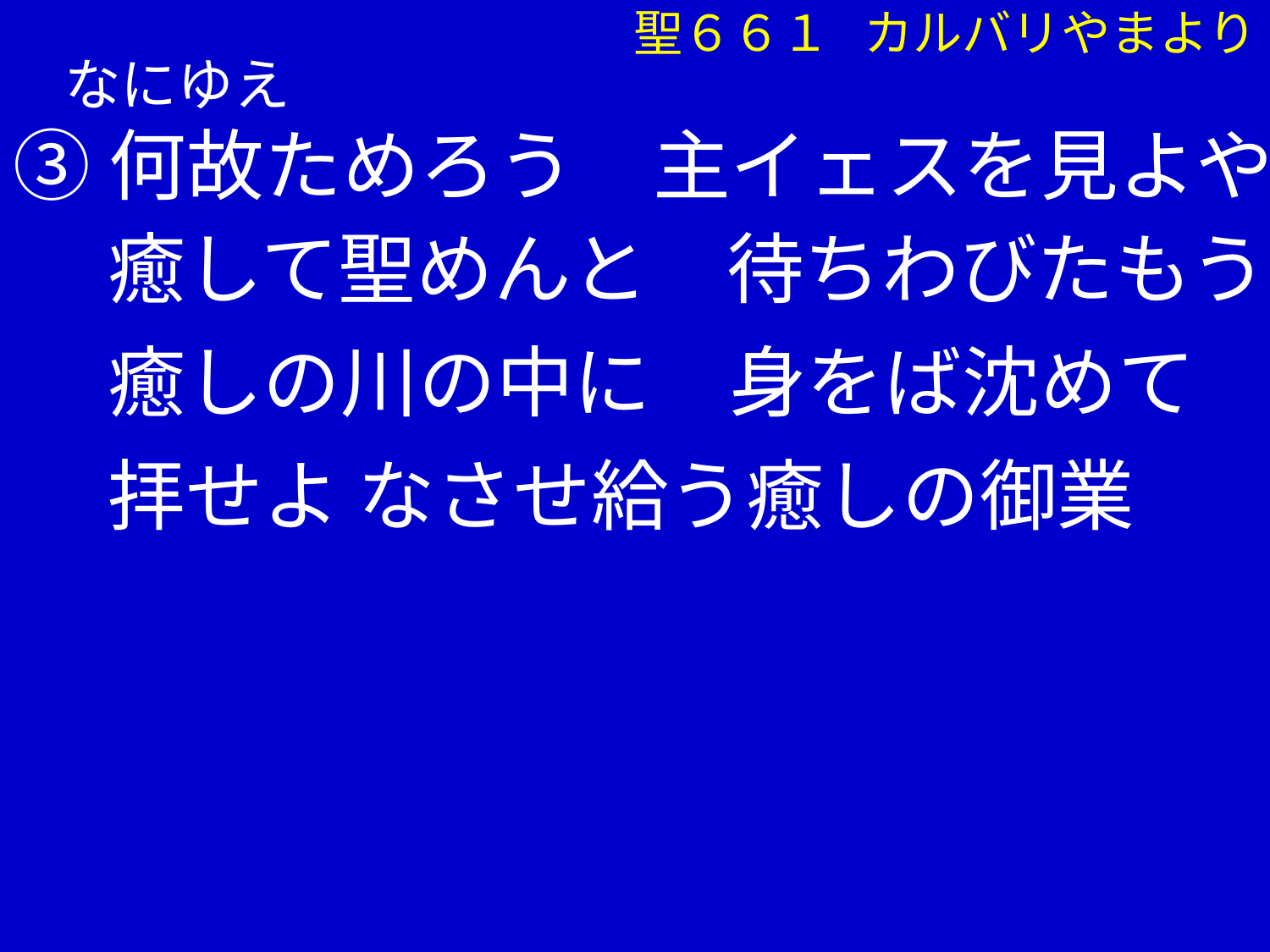

聖６６１   カルバリやまより
   なにゆえ
③何故ためろう　主イェスを見よや
　 癒して聖めんと　待ちわびたもう
　 癒しの川の中に　身をば沈めて
　 拝せよ なさせ給う癒しの御業